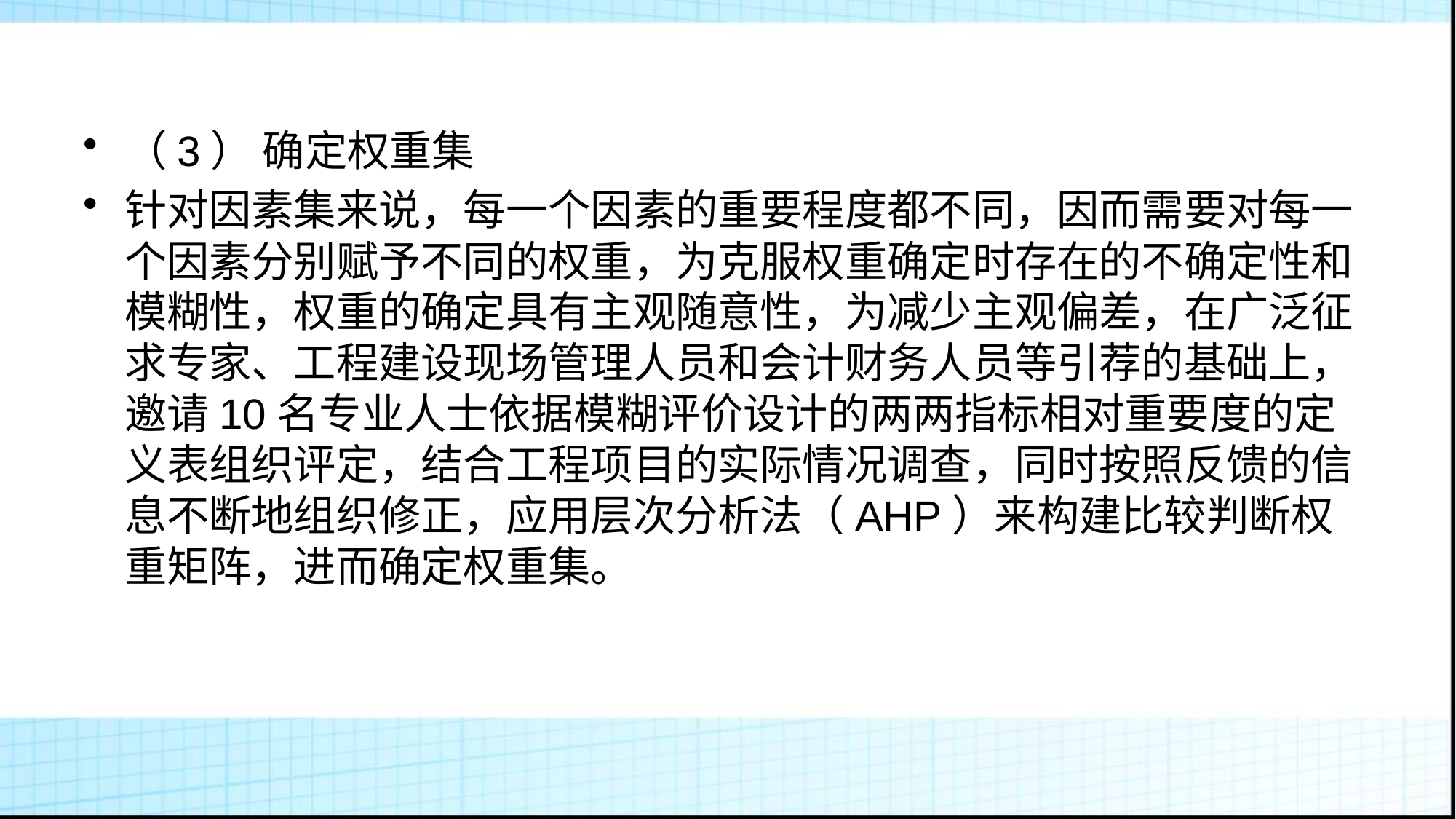

（3） 确定权重集
针对因素集来说，每一个因素的重要程度都不同，因而需要对每一个因素分别赋予不同的权重，为克服权重确定时存在的不确定性和模糊性，权重的确定具有主观随意性，为减少主观偏差，在广泛征求专家、工程建设现场管理人员和会计财务人员等引荐的基础上，邀请10名专业人士依据模糊评价设计的两两指标相对重要度的定义表组织评定，结合工程项目的实际情况调查，同时按照反馈的信息不断地组织修正，应用层次分析法（AHP）来构建比较判断权重矩阵，进而确定权重集。